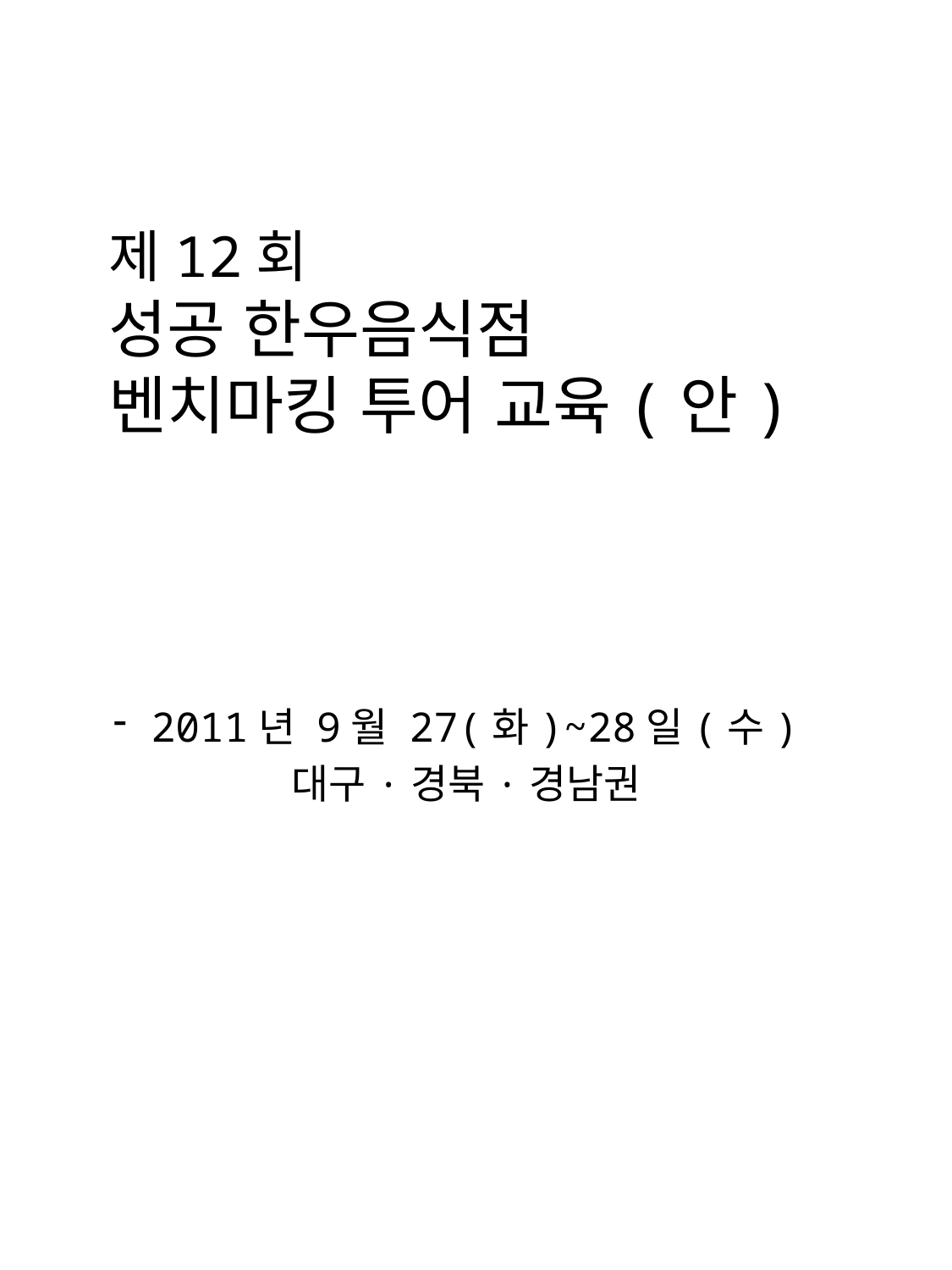

# 제12회 성공 한우음식점 벤치마킹 투어 교육(안)
 2011년 9월 27(화)~28일(수)
 대구·경북·경남권